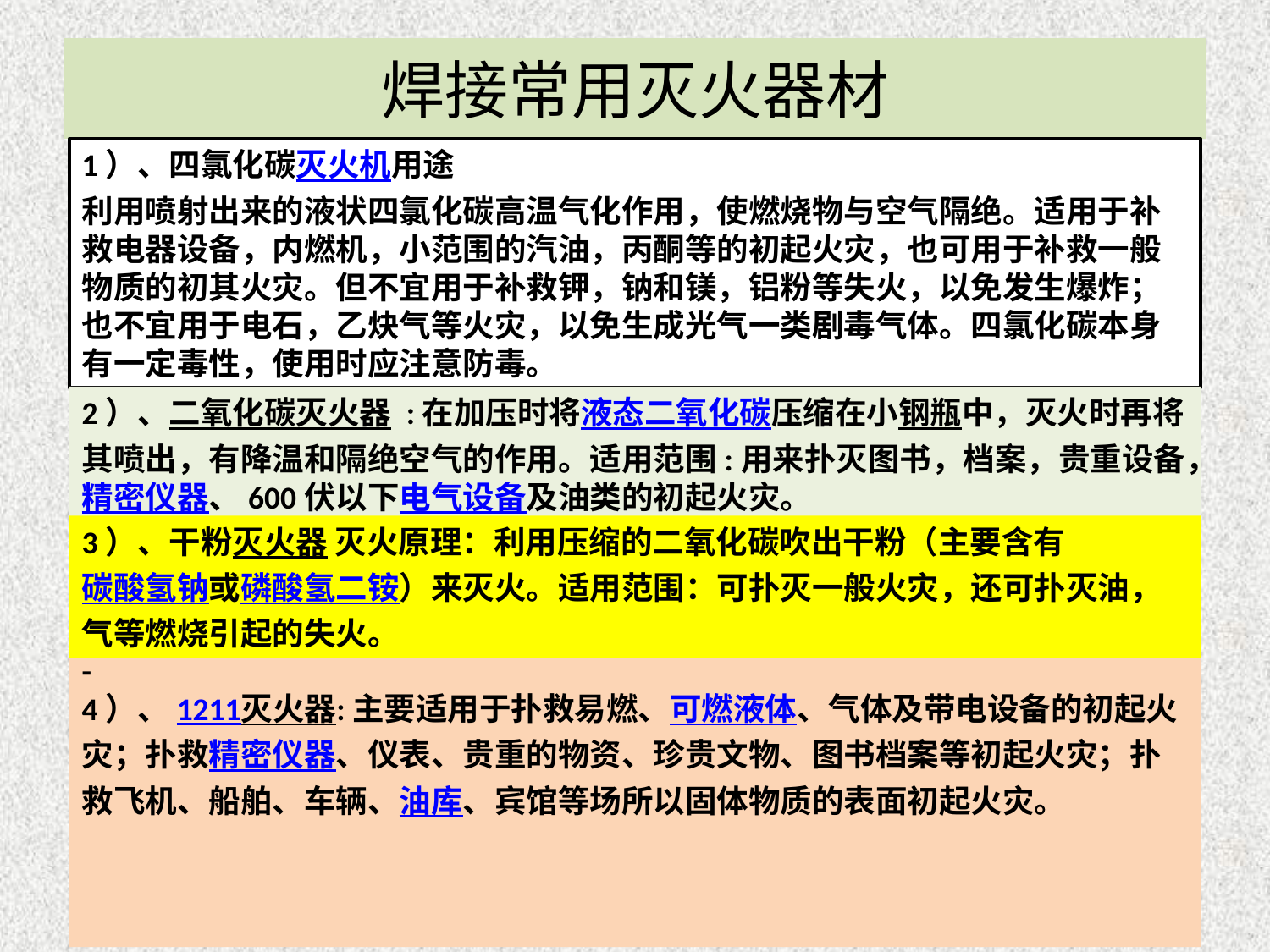

# 焊接常用灭火器材
1）、四氯化碳灭火机用途
利用喷射出来的液状四氯化碳高温气化作用，使燃烧物与空气隔绝。适用于补救电器设备，内燃机，小范围的汽油，丙酮等的初起火灾，也可用于补救一般物质的初其火灾。但不宜用于补救钾，钠和镁，铝粉等失火，以免发生爆炸；也不宜用于电石，乙炔气等火灾，以免生成光气一类剧毒气体。四氯化碳本身有一定毒性，使用时应注意防毒。
2）、二氧化碳灭火器 :在加压时将液态二氧化碳压缩在小钢瓶中，灭火时再将其喷出，有降温和隔绝空气的作用。适用范围:用来扑灭图书，档案，贵重设备，精密仪器、600伏以下电气设备及油类的初起火灾。
3）、干粉灭火器 灭火原理：利用压缩的二氧化碳吹出干粉（主要含有碳酸氢钠或磷酸氢二铵）来灭火。适用范围：可扑灭一般火灾，还可扑灭油，气等燃烧引起的失火。
-
4）、1211灭火器:主要适用于扑救易燃、可燃液体、气体及带电设备的初起火灾；扑救精密仪器、仪表、贵重的物资、珍贵文物、图书档案等初起火灾；扑救飞机、船舶、车辆、油库、宾馆等场所以固体物质的表面初起火灾。